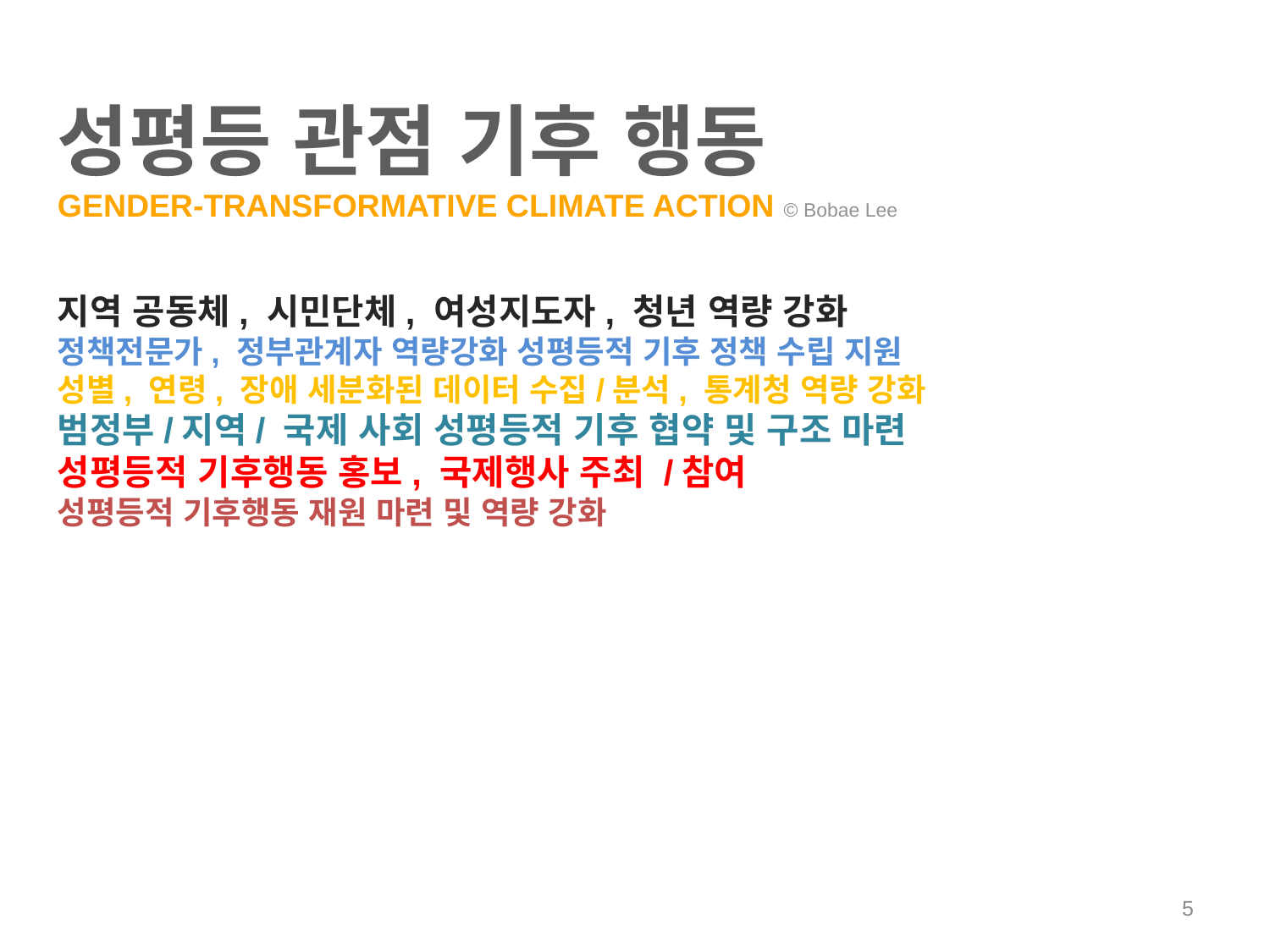

성평등 관점 기후 행동
GENDER-TRANSFORMATIVE CLIMATE ACTION © Bobae Lee

지역 공동체, 시민단체, 여성지도자, 청년 역량 강화
정책전문가, 정부관계자 역량강화 성평등적 기후 정책 수립 지원
성별, 연령, 장애 세분화된 데이터 수집/분석, 통계청 역량 강화
범정부/지역/ 국제 사회 성평등적 기후 협약 및 구조 마련
성평등적 기후행동 홍보, 국제행사 주최 /참여
성평등적 기후행동 재원 마련 및 역량 강화
5